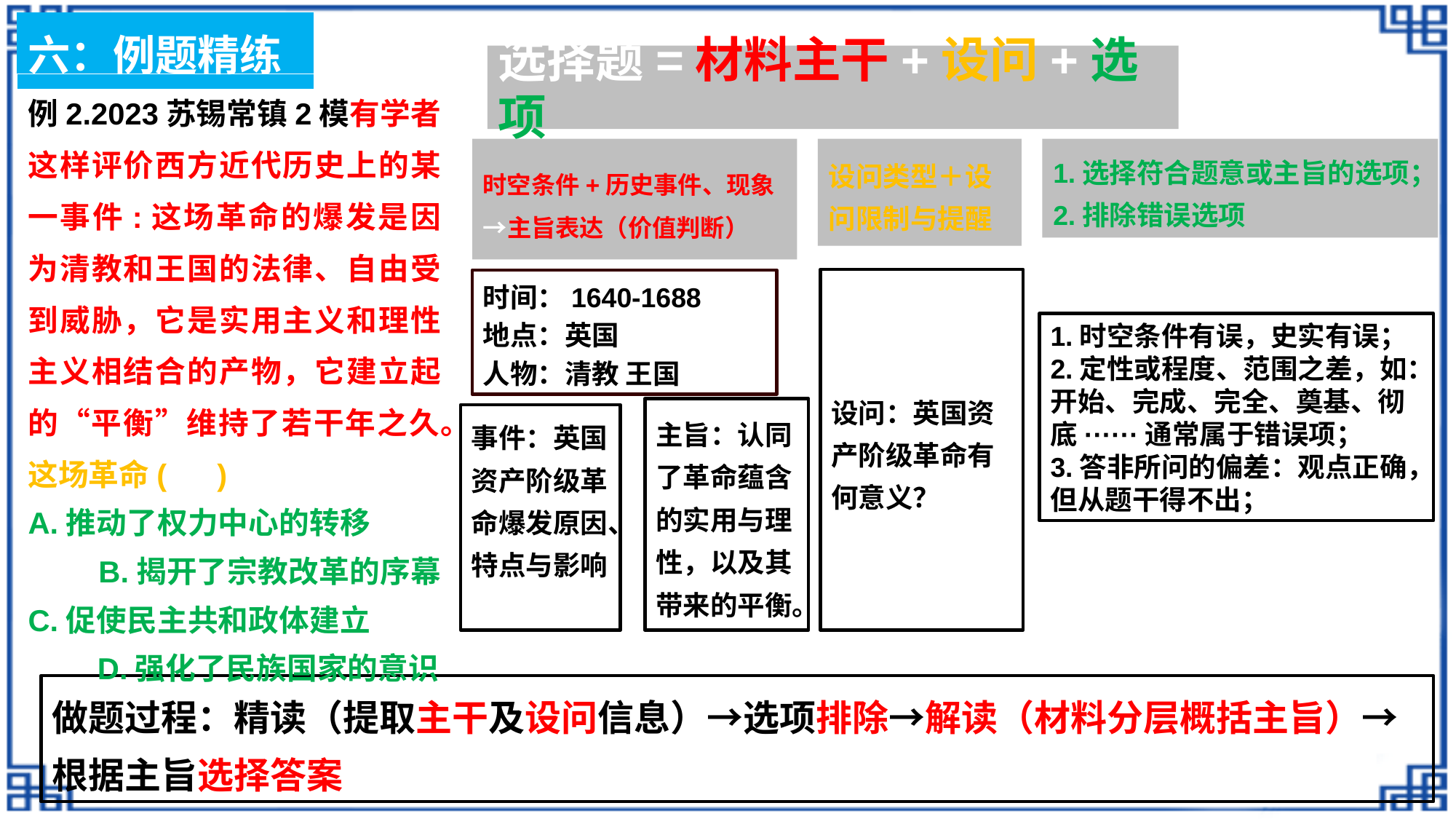

六：例题精练
选择题=材料主干+设问+选项
例2.2023苏锡常镇2模有学者这样评价西方近代历史上的某一事件:这场革命的爆发是因为清教和王国的法律、自由受到威胁，它是实用主义和理性主义相结合的产物，它建立起的“平衡”维持了若干年之久。这场革命(      )
A.推动了权力中心的转移                    B.揭开了宗教改革的序幕
C.促使民主共和政体建立                    D.强化了民族国家的意识
时空条件+历史事件、现象→主旨表达（价值判断）
设问类型＋设问限制与提醒
1.选择符合题意或主旨的选项；2.排除错误选项
时间：1640-1688
地点：英国
人物：清教 王国
设问：英国资产阶级革命有何意义？
1.时空条件有误，史实有误；
2.定性或程度、范围之差，如：开始、完成、完全、奠基、彻底······通常属于错误项；
3.答非所问的偏差：观点正确，但从题干得不出；
主旨：认同了革命蕴含的实用与理性，以及其带来的平衡。
事件：英国资产阶级革命爆发原因、特点与影响

做题过程：精读（提取主干及设问信息）→选项排除→解读（材料分层概括主旨）→根据主旨选择答案